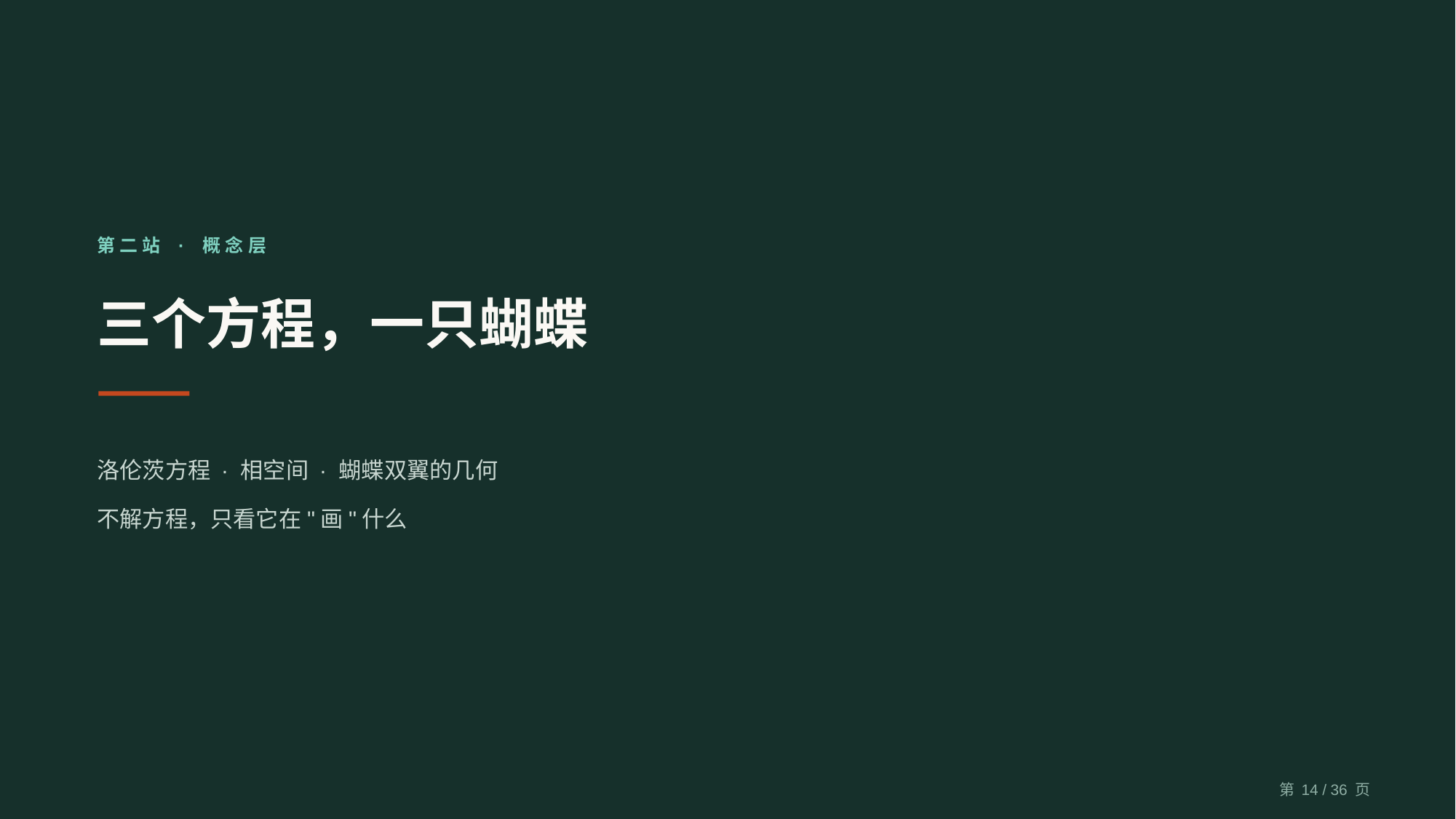

第二站 · 概念层
三个方程，一只蝴蝶

洛伦茨方程 · 相空间 · 蝴蝶双翼的几何
不解方程，只看它在"画"什么
第 14 / 36 页